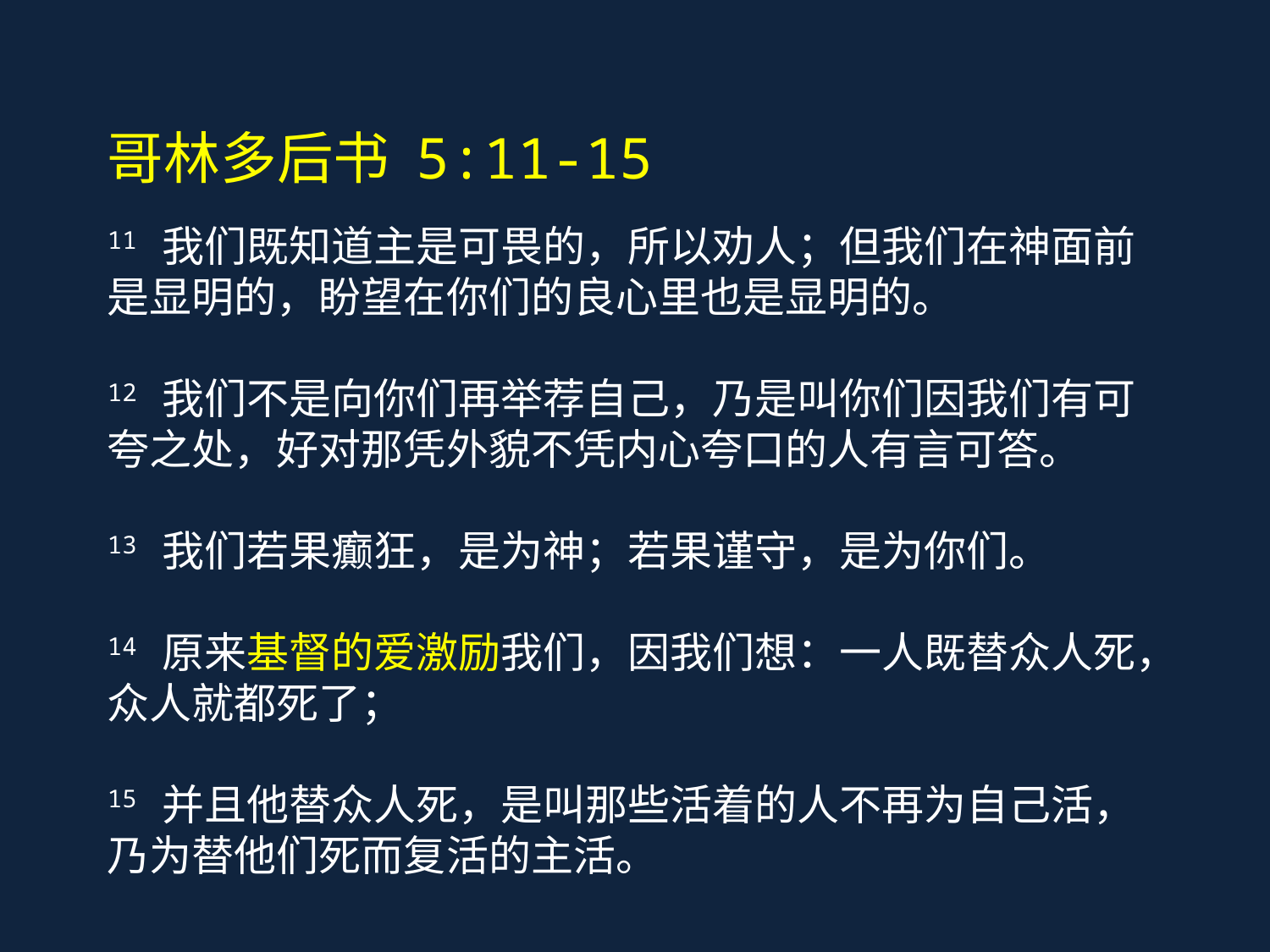

哥林多后书 5:11-15

11 我们既知道主是可畏的，所以劝人；但我们在神面前是显明的，盼望在你们的良心里也是显明的。

12 我们不是向你们再举荐自己，乃是叫你们因我们有可夸之处，好对那凭外貌不凭内心夸口的人有言可答。

13 我们若果癫狂，是为神；若果谨守，是为你们。

14 原来基督的爱激励我们，因我们想：一人既替众人死，众人就都死了；

15 并且他替众人死，是叫那些活着的人不再为自己活，乃为替他们死而复活的主活。